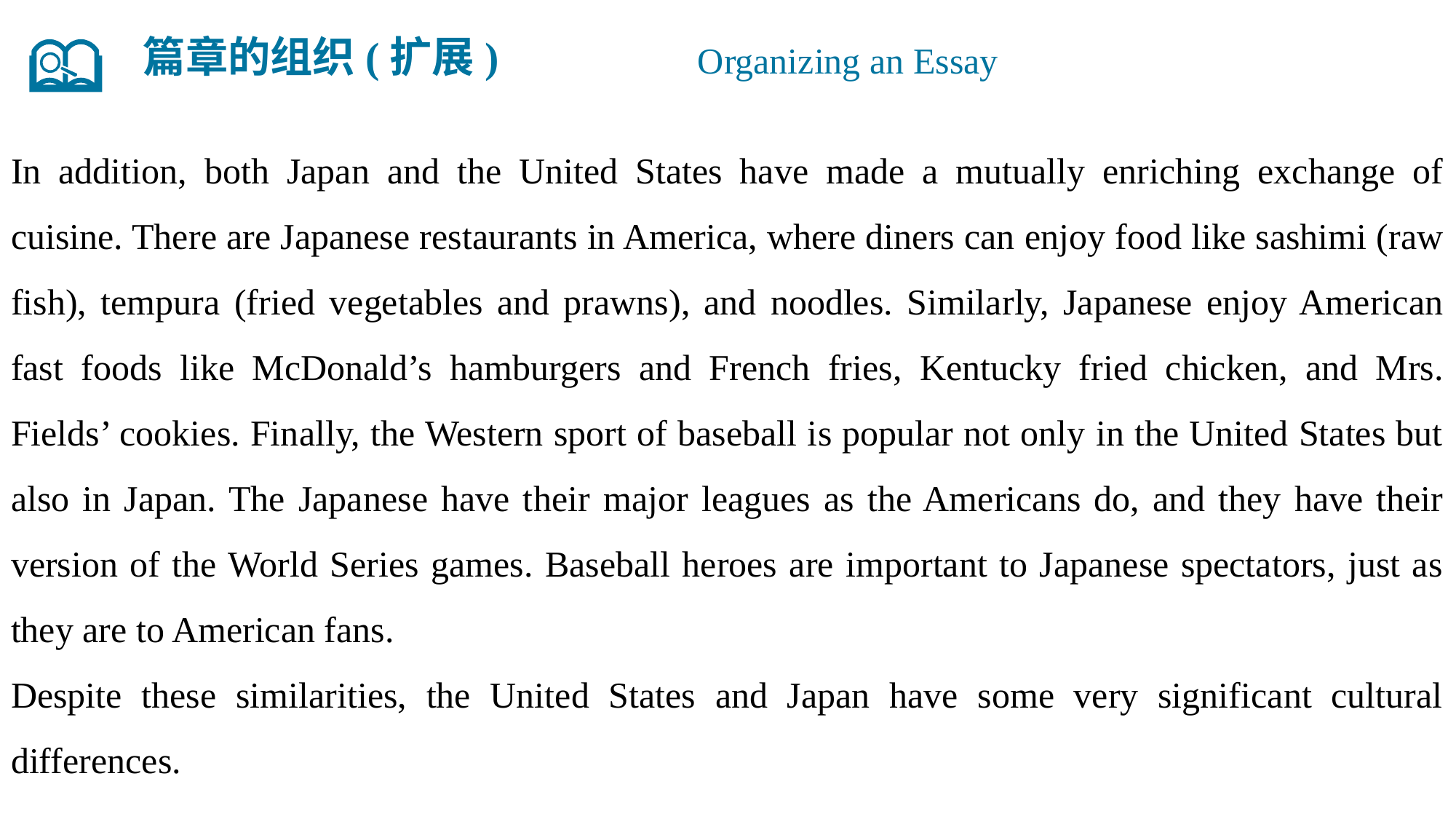

篇章的组织(扩展)
Organizing an Essay
In addition, both Japan and the United States have made a mutually enriching exchange of cuisine. There are Japanese restaurants in America, where diners can enjoy food like sashimi (raw fish), tempura (fried vegetables and prawns), and noodles. Similarly, Japanese enjoy American fast foods like McDonald’s hamburgers and French fries, Kentucky fried chicken, and Mrs. Fields’ cookies. Finally, the Western sport of baseball is popular not only in the United States but also in Japan. The Japanese have their major leagues as the Americans do, and they have their version of the World Series games. Baseball heroes are important to Japanese spectators, just as they are to American fans.
Despite these similarities, the United States and Japan have some very significant cultural differences.